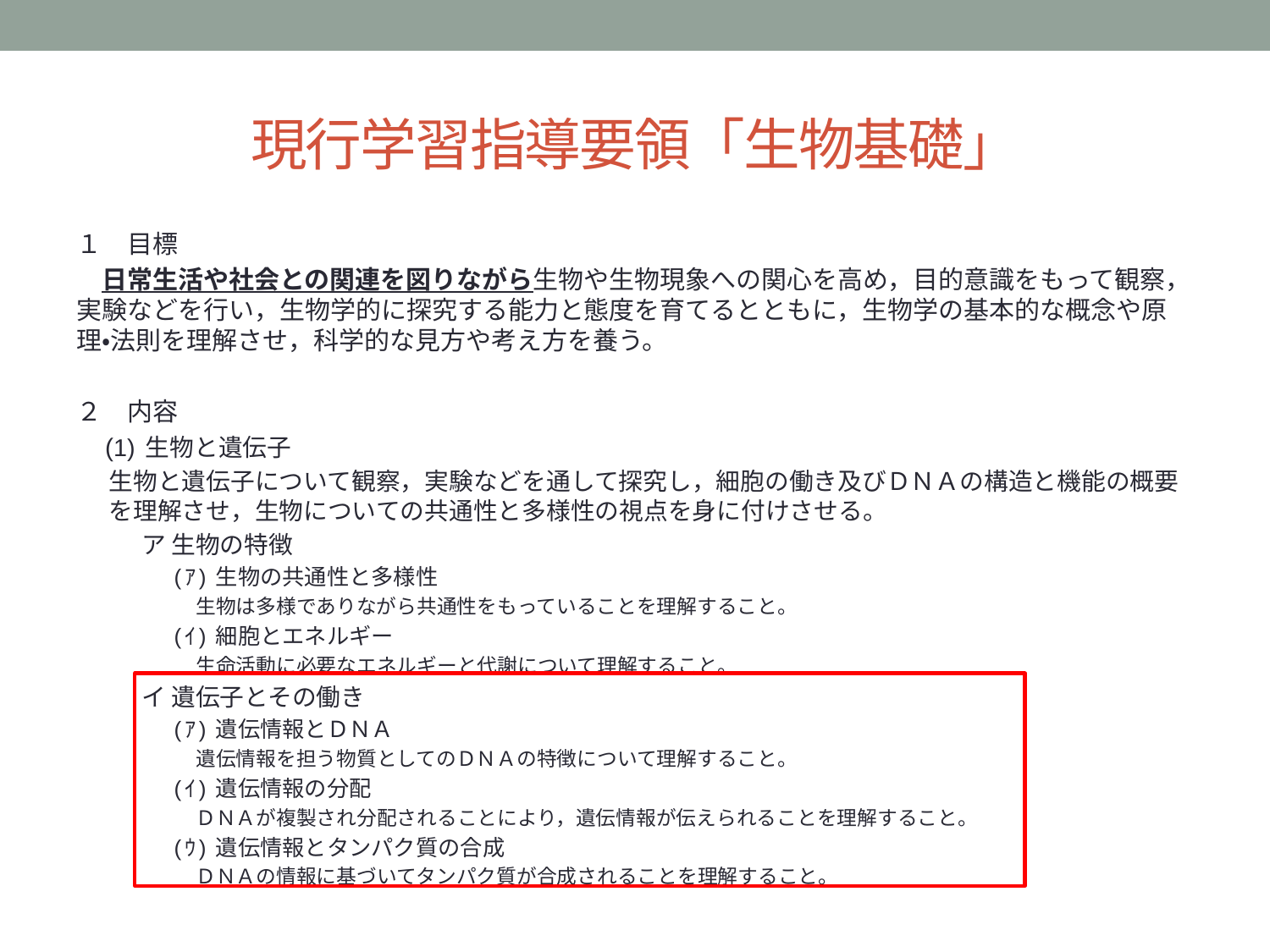

# 現行学習指導要領「生物基礎」
１　目標
　日常生活や社会との関連を図りながら生物や生物現象への関心を高め，目的意識をもって観察，実験などを行い，生物学的に探究する能力と態度を育てるとともに，生物学の基本的な概念や原理・法則を理解させ，科学的な見方や考え方を養う。

２　内容
　(1) 生物と遺伝子
生物と遺伝子について観察，実験などを通して探究し，細胞の働き及びＤＮＡの構造と機能の概要を理解させ，生物についての共通性と多様性の視点を身に付けさせる。
ア 生物の特徴
(ｱ) 生物の共通性と多様性
生物は多様でありながら共通性をもっていることを理解すること。
(ｲ) 細胞とエネルギー
生命活動に必要なエネルギーと代謝について理解すること。
イ 遺伝子とその働き
(ｱ) 遺伝情報とＤＮＡ
遺伝情報を担う物質としてのＤＮＡの特徴について理解すること。
(ｲ) 遺伝情報の分配
ＤＮＡが複製され分配されることにより，遺伝情報が伝えられることを理解すること。
(ｳ) 遺伝情報とタンパク質の合成
ＤＮＡの情報に基づいてタンパク質が合成されることを理解すること。